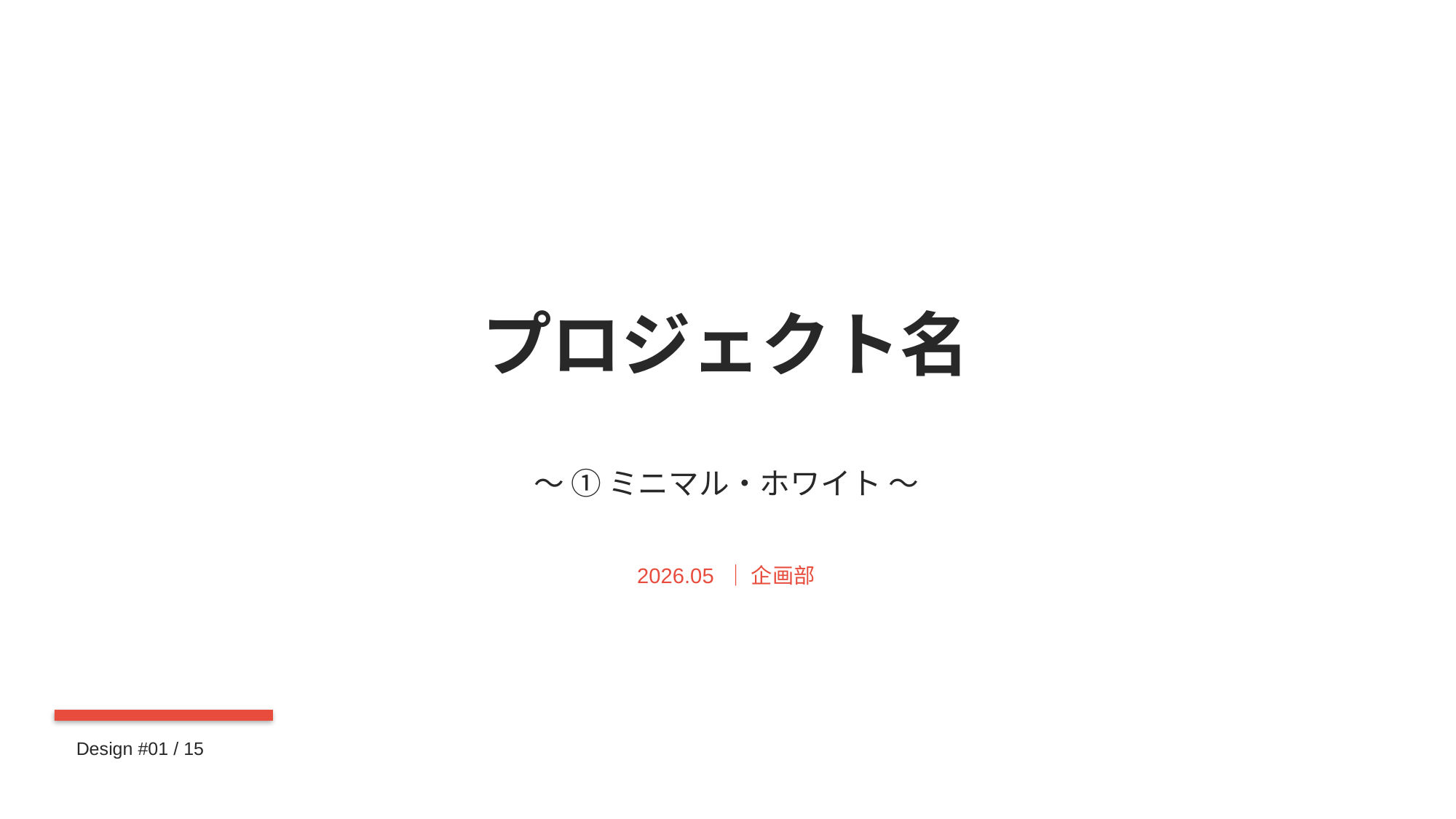

プロジェクト名
〜 ① ミニマル・ホワイト 〜
2026.05 ｜ 企画部

Design #01 / 15